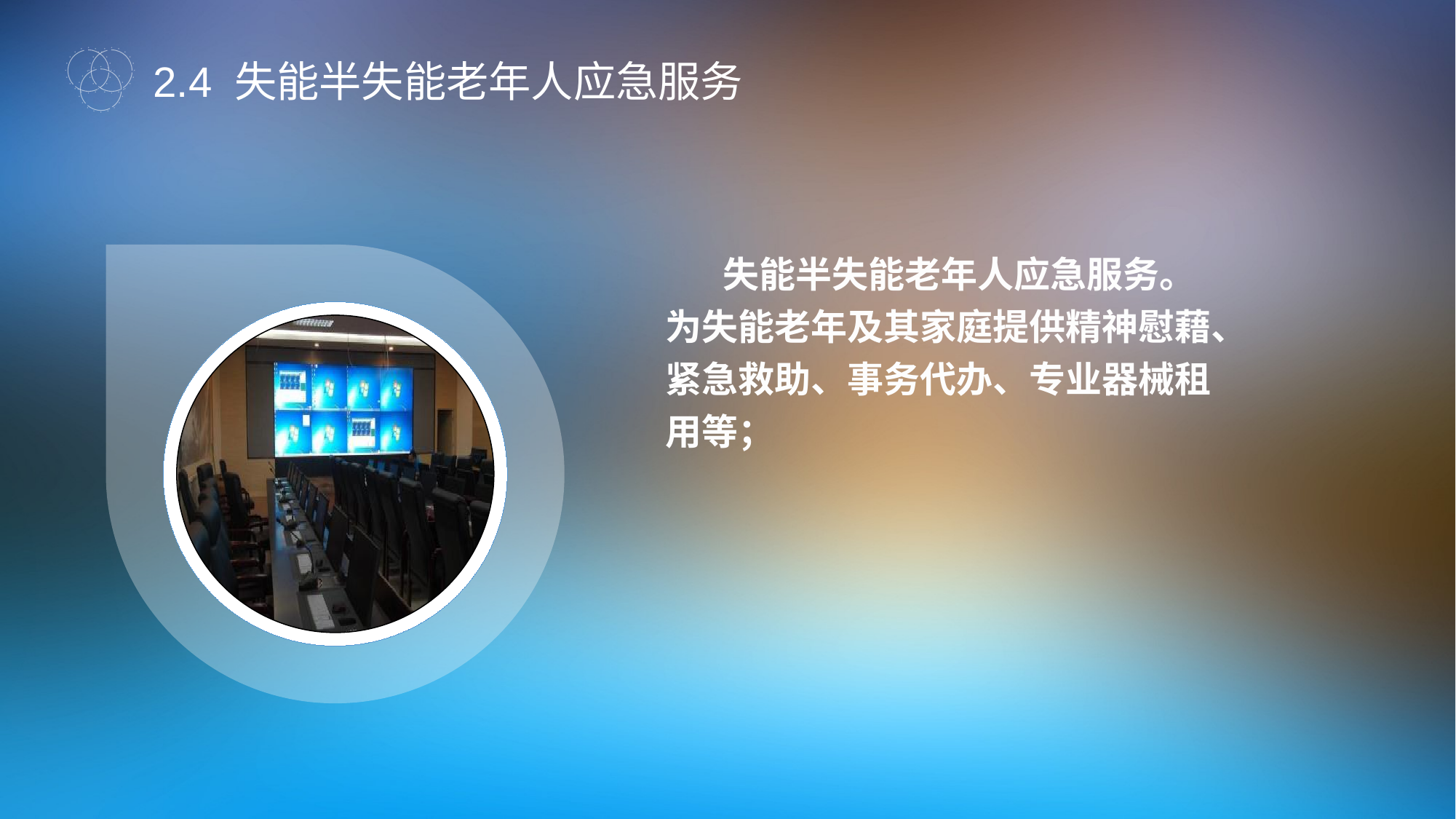

2.4 失能半失能老年人应急服务
        失能半失能老年人应急服务。为失能老年及其家庭提供精神慰藉、紧急救助、事务代办、专业器械租用等；